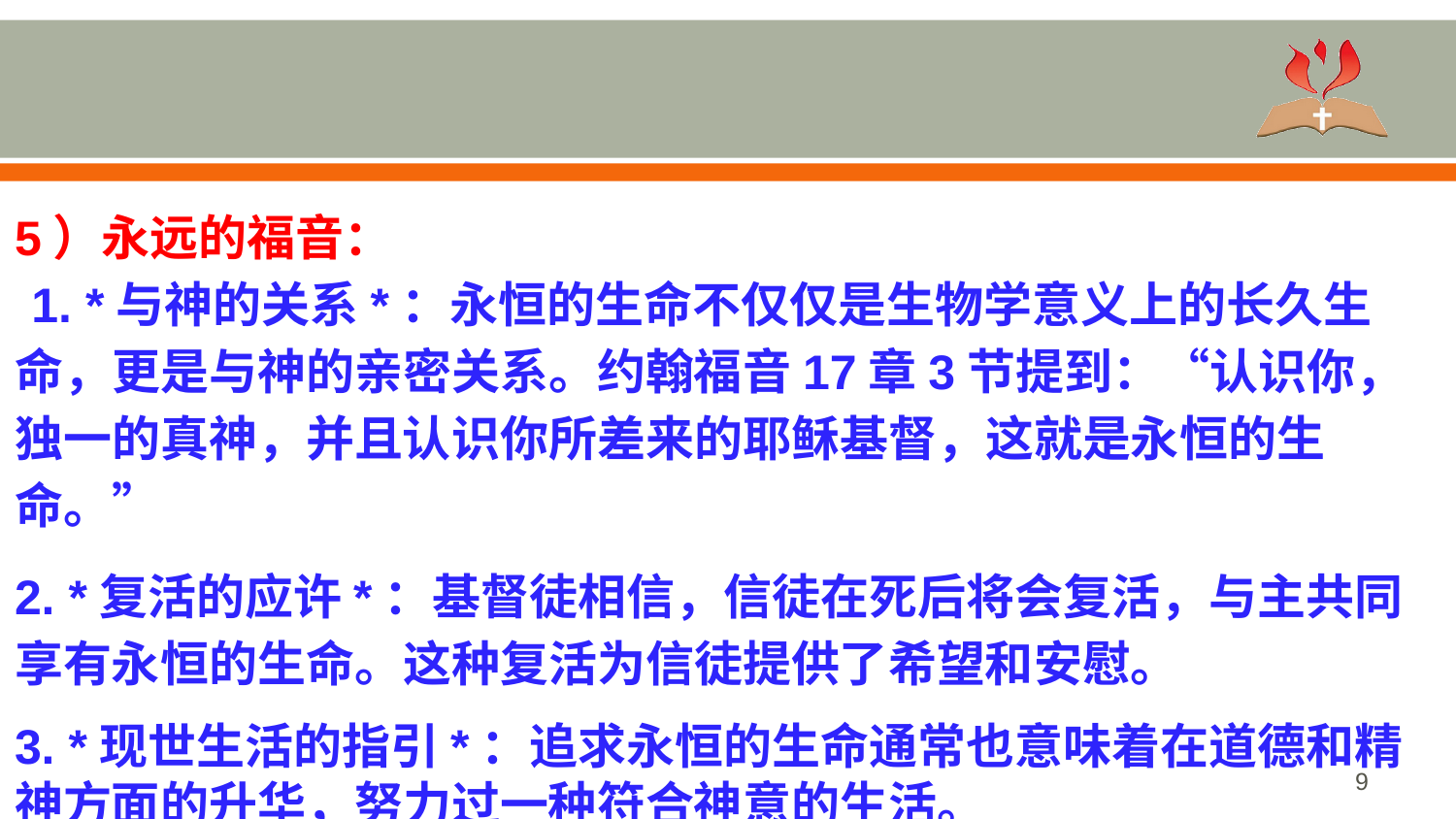

5）永远的福音：
 1. *与神的关系*：永恒的生命不仅仅是生物学意义上的长久生命，更是与神的亲密关系。约翰福音17章3节提到：“认识你，独一的真神，并且认识你所差来的耶稣基督，这就是永恒的生命。”
2. *复活的应许*：基督徒相信，信徒在死后将会复活，与主共同享有永恒的生命。这种复活为信徒提供了希望和安慰。
3. *现世生活的指引*：追求永恒的生命通常也意味着在道德和精神方面的升华，努力过一种符合神意的生活。

9